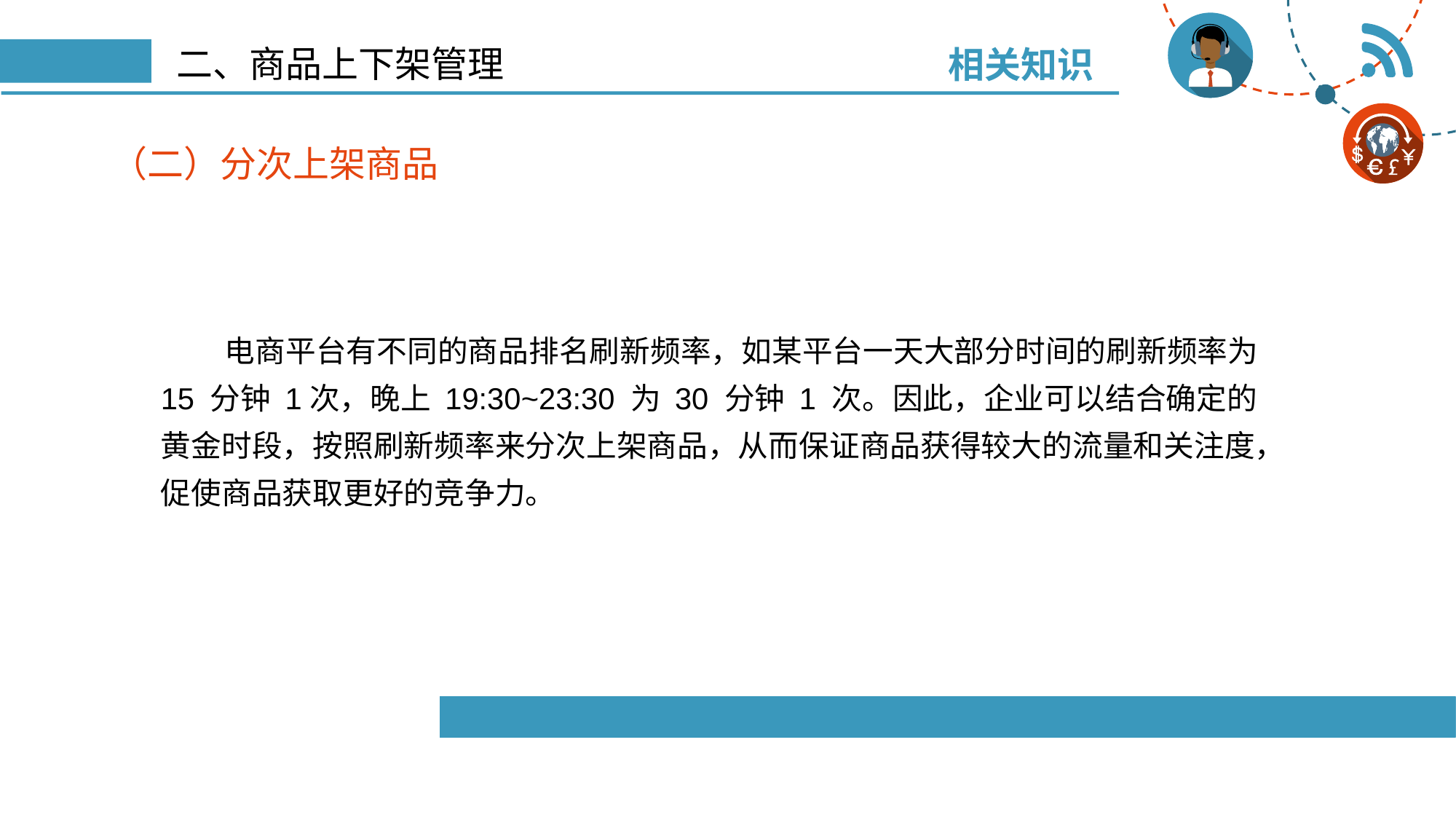

相关知识
# 二、商品上下架管理
（二）分次上架商品
电商平台有不同的商品排名刷新频率，如某平台一天大部分时间的刷新频率为 15 分钟 1次，晚上 19:30~23:30 为 30 分钟 1 次。因此，企业可以结合确定的黄金时段，按照刷新频率来分次上架商品，从而保证商品获得较大的流量和关注度，促使商品获取更好的竞争力。